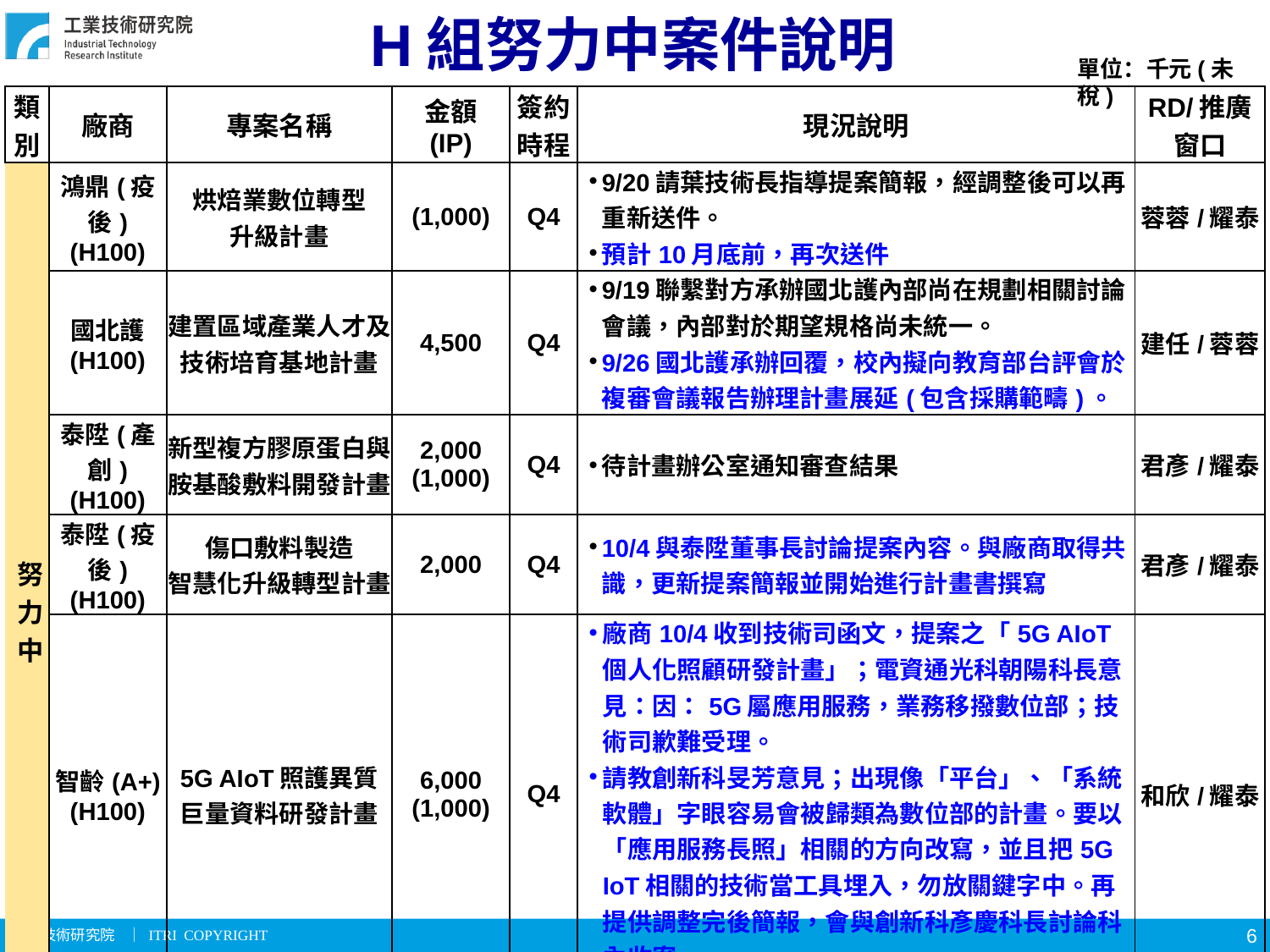

# H組努力中案件說明
單位：千元(未稅)
| 類別 | 廠商 | 專案名稱 | 金額 (IP) | 簽約時程 | 現況說明 | RD/推廣 窗口 |
| --- | --- | --- | --- | --- | --- | --- |
| 努力中 | 鴻鼎(疫後) (H100) | 烘焙業數位轉型 升級計畫 | (1,000) | Q4 | 9/20請葉技術長指導提案簡報，經調整後可以再重新送件。 預計10月底前，再次送件 | 蓉蓉/耀泰 |
|  | 國北護 (H100) | 建置區域產業人才及技術培育基地計畫 | 4,500 | Q4 | 9/19聯繫對方承辦國北護內部尚在規劃相關討論會議，內部對於期望規格尚未統一。 9/26國北護承辦回覆，校內擬向教育部台評會於複審會議報告辦理計畫展延(包含採購範疇)。 | 建任/蓉蓉 |
|  | 泰陞(產創) (H100) | 新型複方膠原蛋白與胺基酸敷料開發計畫 | 2,000 (1,000) | Q4 | 待計畫辦公室通知審查結果 | 君彥/耀泰 |
|  | 泰陞(疫後) (H100) | 傷口敷料製造 智慧化升級轉型計畫 | 2,000 | Q4 | 10/4與泰陞董事長討論提案內容。與廠商取得共識，更新提案簡報並開始進行計畫書撰寫 | 君彥/耀泰 |
|  | 智齡(A+) (H100) | 5G AIoT照護異質 巨量資料研發計畫 | 6,000 (1,000) | Q4 | 廠商10/4收到技術司函文，提案之「5G AIoT個人化照顧研發計畫」；電資通光科朝陽科長意見：因：5G屬應用服務，業務移撥數位部；技術司歉難受理。 請教創新科旻芳意見；出現像「平台」、「系統軟體」字眼容易會被歸類為數位部的計畫。要以「應用服務長照」相關的方向改寫，並且把5G IoT相關的技術當工具埋入，勿放關鍵字中。再提供調整完後簡報，會與創新科彥慶科長討論科內收案。 | 和欣/耀泰 |
|  | 群邁 (H100) | 醫咖go與iMAS | 2,000 (2,000) | Q4 | 簽約數仍在努力中，如果只算台灣合作案簽約數大約在200萬 | 建任/佳美 |